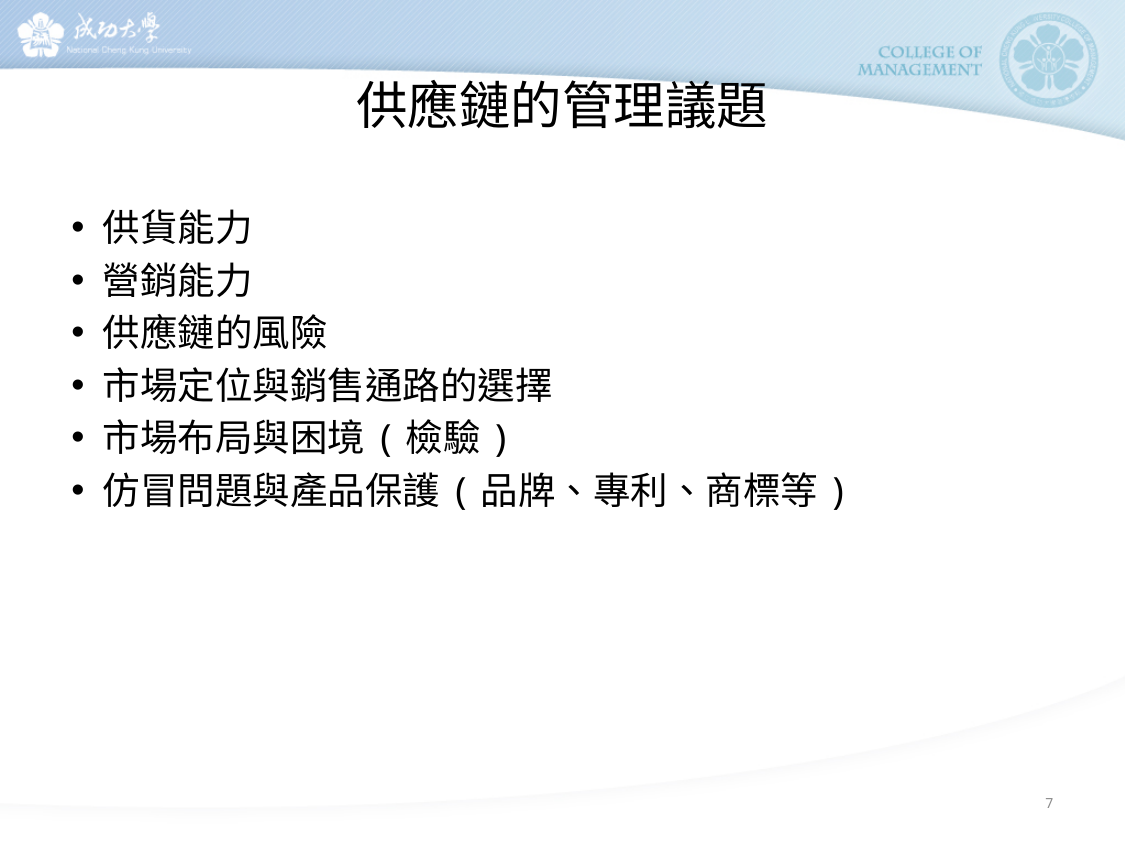

# 供應鏈的管理議題
供貨能力
營銷能力
供應鏈的風險
市場定位與銷售通路的選擇
市場布局與困境(檢驗)
仿冒問題與產品保護(品牌、專利、商標等)

7